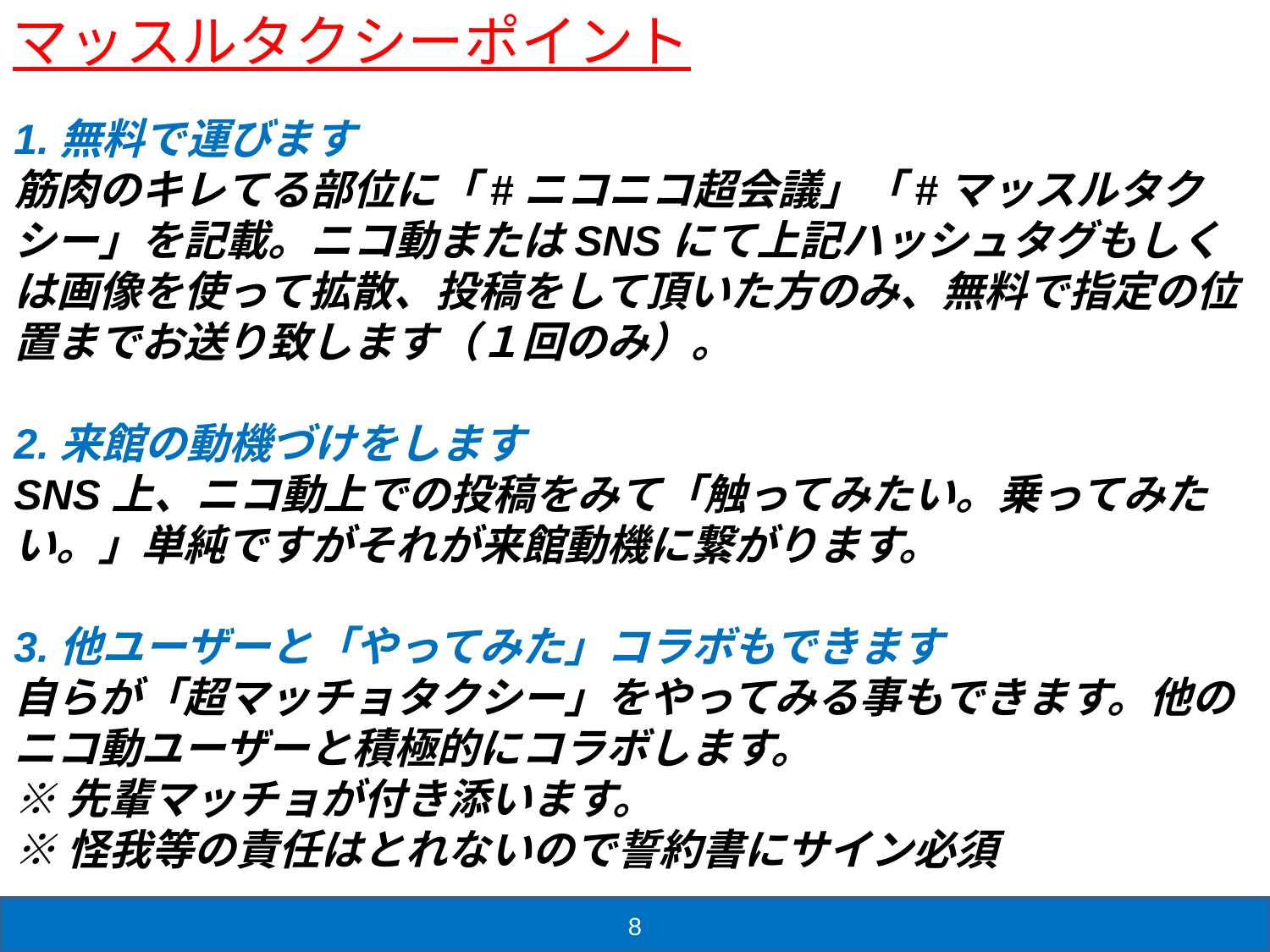

マッスルタクシーポイント
1.無料で運びます
筋肉のキレてる部位に「#ニコニコ超会議」「#マッスルタクシー」を記載。ニコ動またはSNSにて上記ハッシュタグもしくは画像を使って拡散、投稿をして頂いた方のみ、無料で指定の位置までお送り致します（１回のみ）。

2.来館の動機づけをします
SNS上、ニコ動上での投稿をみて「触ってみたい。乗ってみたい。」単純ですがそれが来館動機に繋がります。

3.他ユーザーと「やってみた」コラボもできます
自らが「超マッチョタクシー」をやってみる事もできます。他のニコ動ユーザーと積極的にコラボします。
※先輩マッチョが付き添います。
※怪我等の責任はとれないので誓約書にサイン必須
8